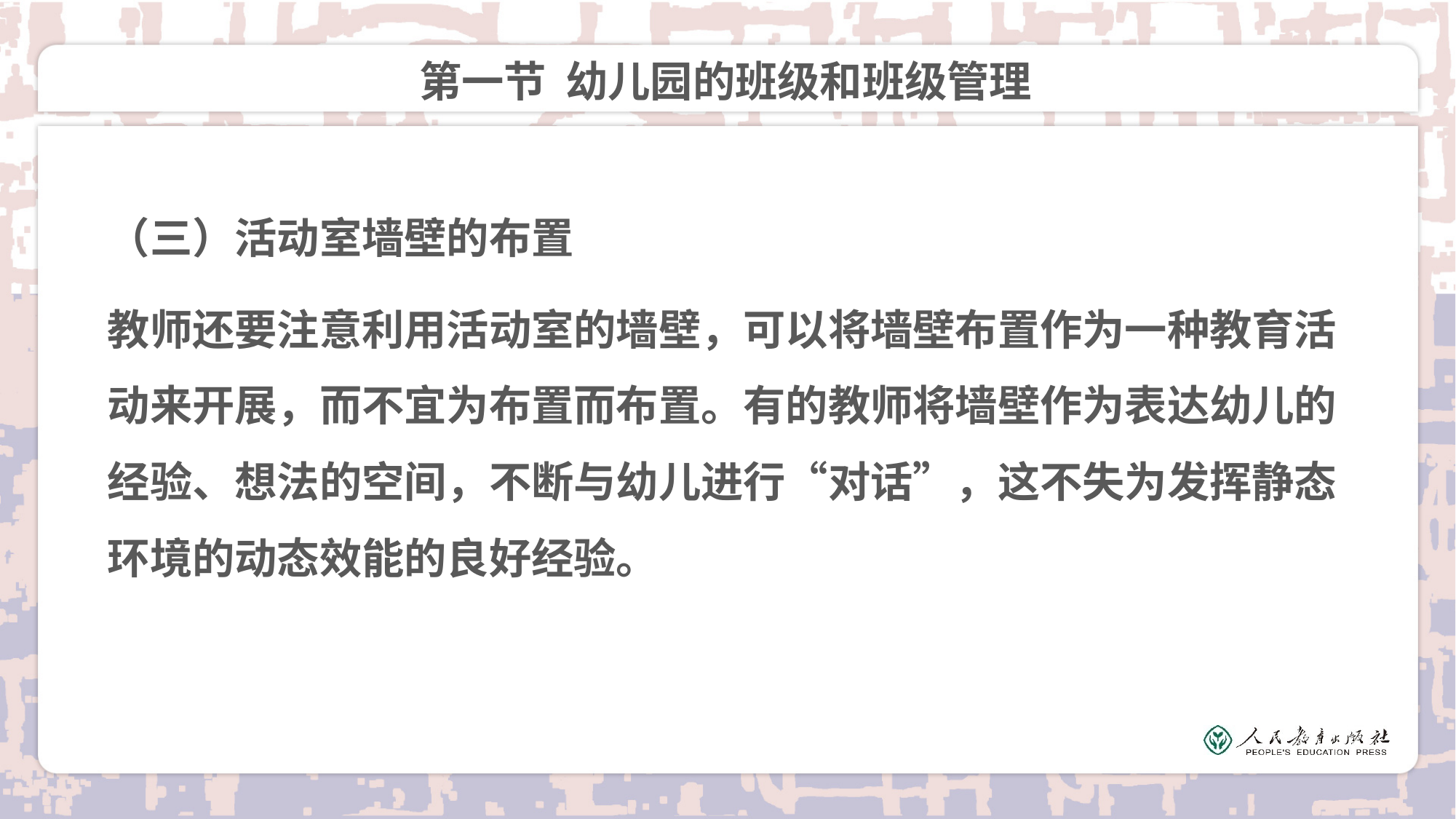

# 第一节  幼儿园的班级和班级管理
（三）活动室墙壁的布置
教师还要注意利用活动室的墙壁，可以将墙壁布置作为一种教育活动来开展，而不宜为布置而布置。有的教师将墙壁作为表达幼儿的经验、想法的空间，不断与幼儿进行“对话”，这不失为发挥静态环境的动态效能的良好经验。